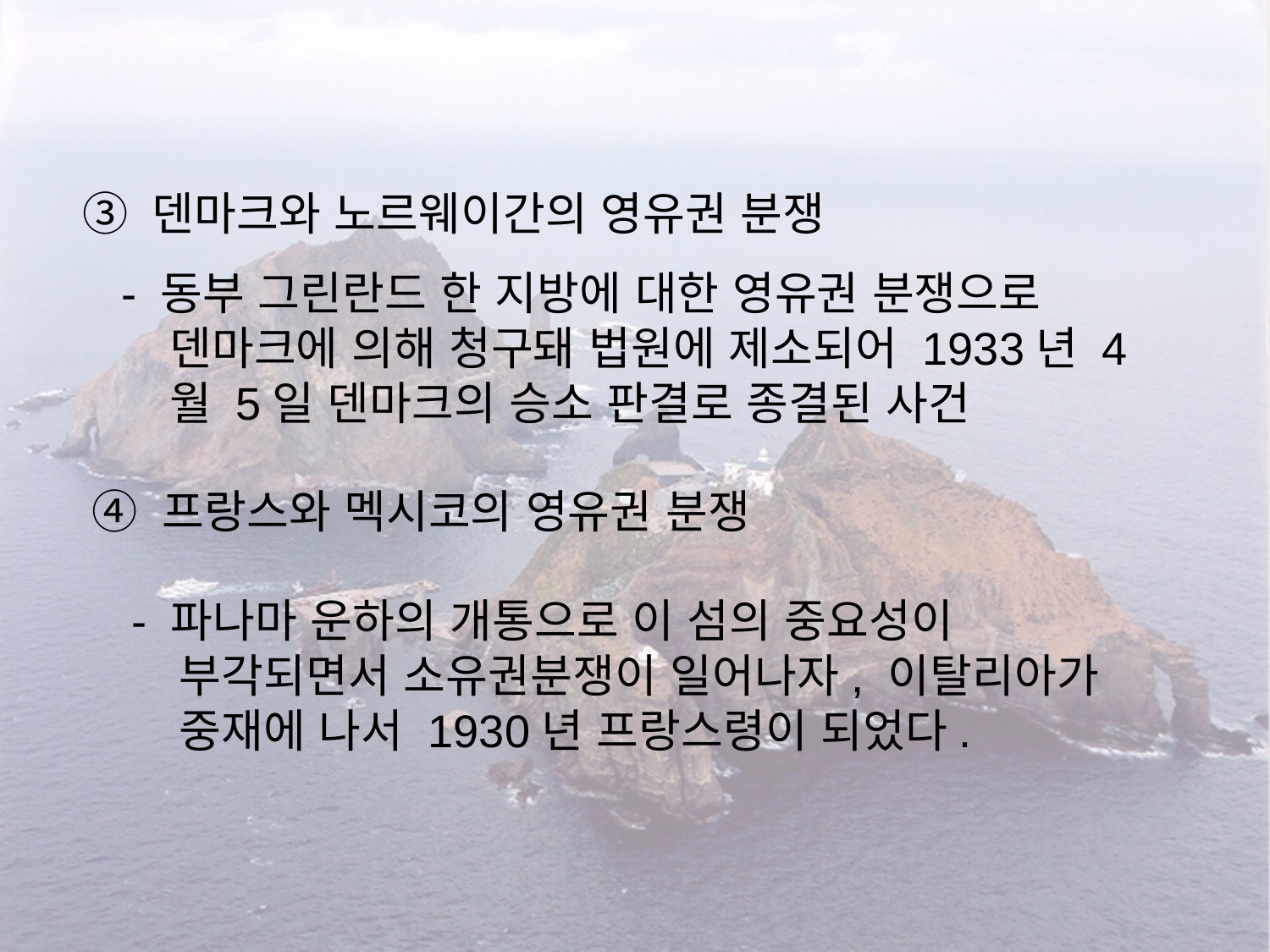

③ 덴마크와 노르웨이간의 영유권 분쟁
- 동부 그린란드 한 지방에 대한 영유권 분쟁으로 덴마크에 의해 청구돼 법원에 제소되어 1933년 4월 5일 덴마크의 승소 판결로 종결된 사건
④ 프랑스와 멕시코의 영유권 분쟁
- 파나마 운하의 개통으로 이 섬의 중요성이 부각되면서 소유권분쟁이 일어나자, 이탈리아가 중재에 나서 1930년 프랑스령이 되었다.